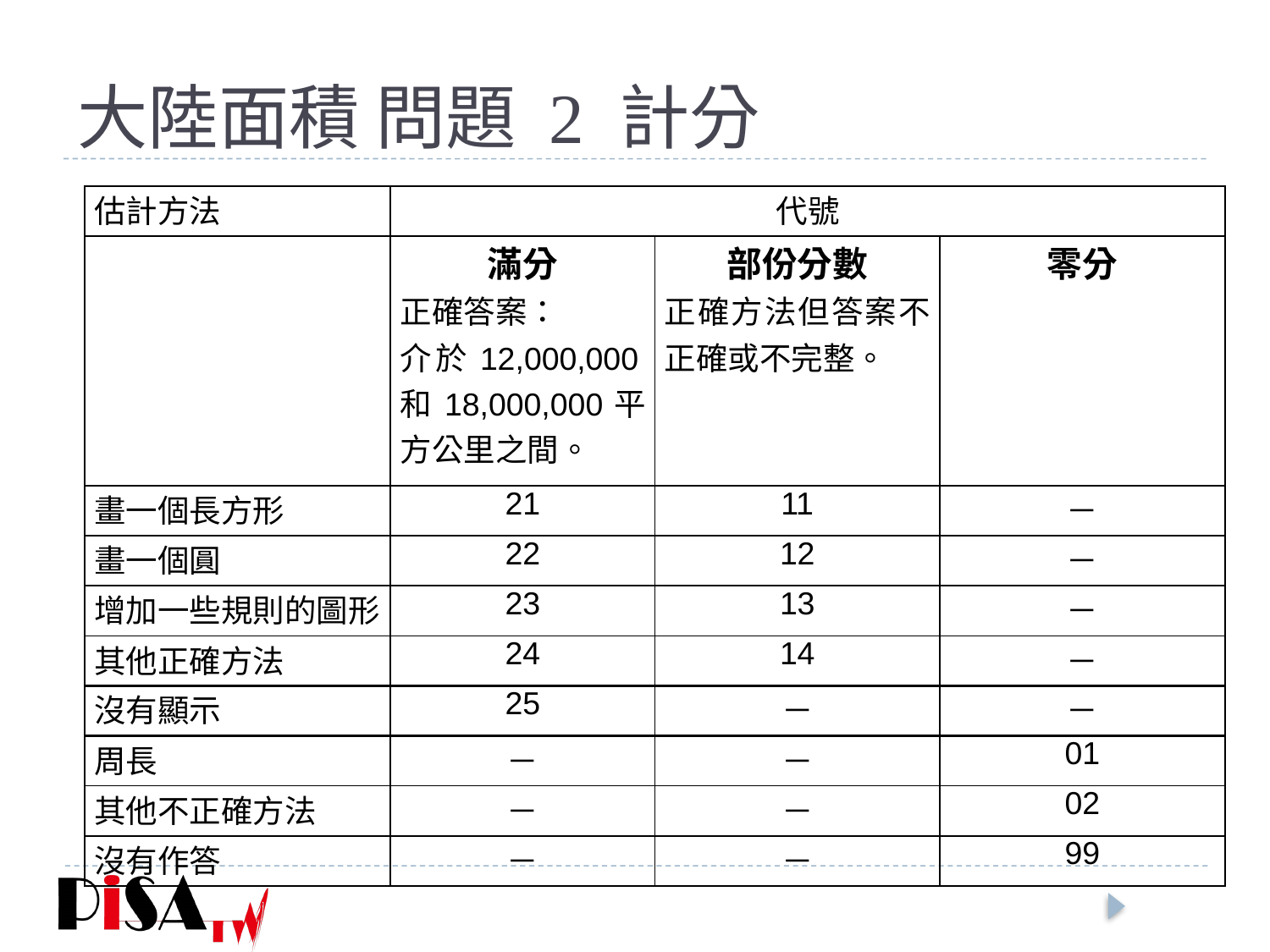

# 大陸面積 問題 2 計分
| 估計方法 | 代號 |  |  |
| --- | --- | --- | --- |
|  | 滿分 正確答案： 介於12,000,000和18,000,000平方公里之間。 | 部份分數 正確方法但答案不正確或不完整。 | 零分 |
| 畫一個長方形 | 21 | 11 | － |
| 畫一個圓 | 22 | 12 | － |
| 增加一些規則的圖形 | 23 | 13 | － |
| 其他正確方法 | 24 | 14 | － |
| 沒有顯示 | 25 | － | － |
| 周長 | － | － | 01 |
| 其他不正確方法 | － | － | 02 |
| 沒有作答 | － | － | 99 |